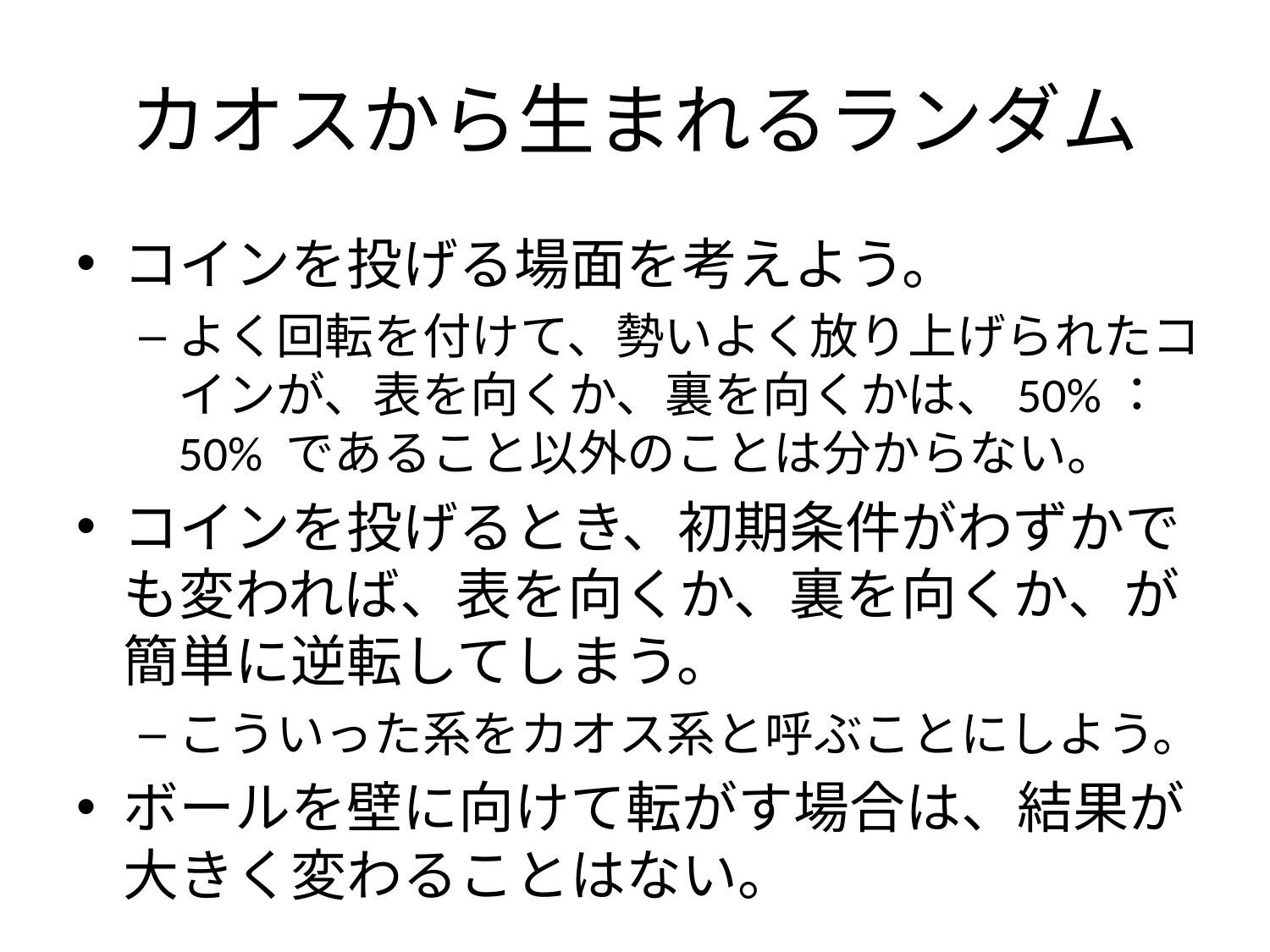

# カオスから生まれるランダム
コインを投げる場面を考えよう。
よく回転を付けて、勢いよく放り上げられたコインが、表を向くか、裏を向くかは、50%：50% であること以外のことは分からない。
コインを投げるとき、初期条件がわずかでも変われば、表を向くか、裏を向くか、が簡単に逆転してしまう。
こういった系をカオス系と呼ぶことにしよう。
ボールを壁に向けて転がす場合は、結果が大きく変わることはない。